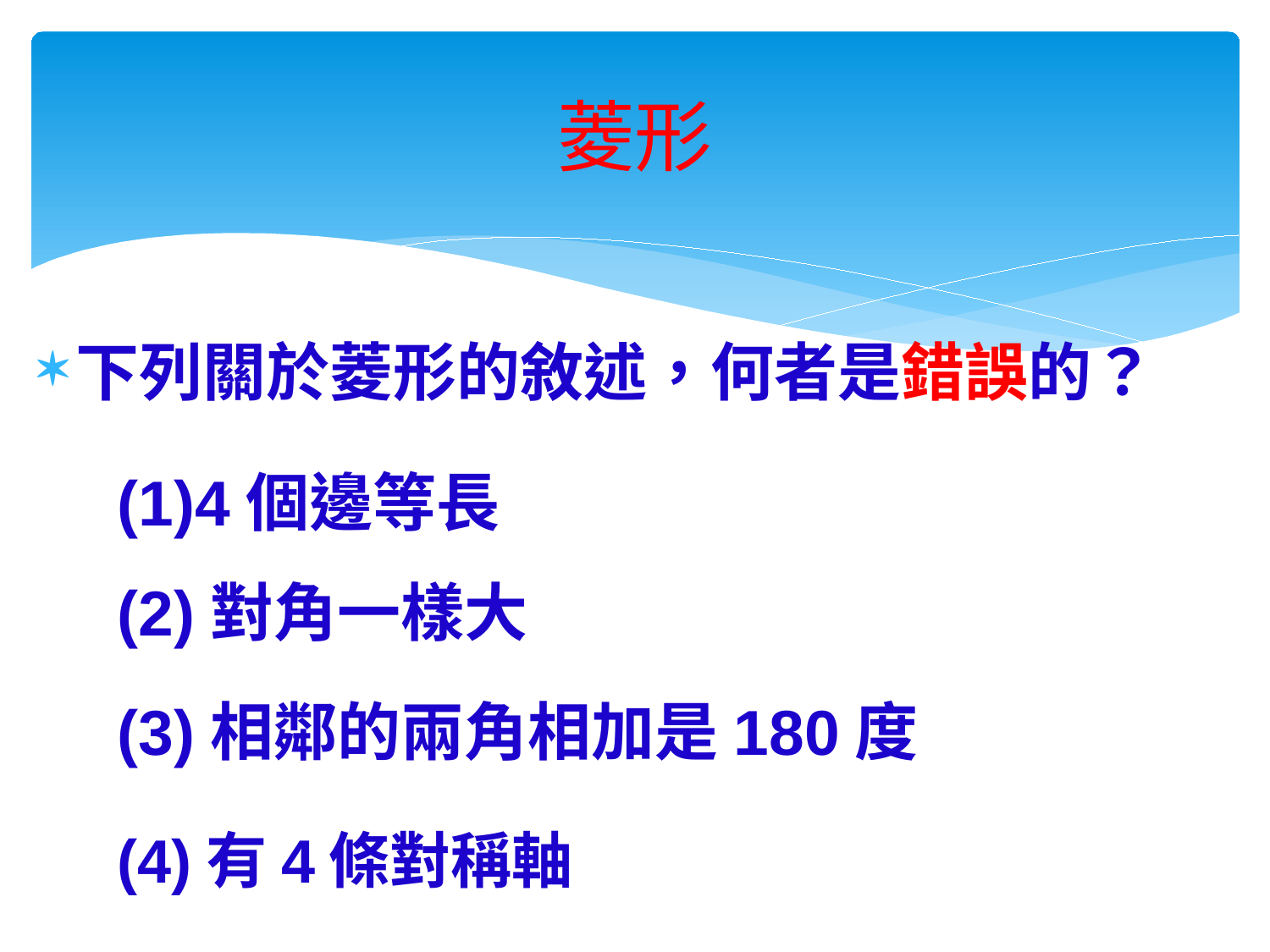

# 菱形
下列關於菱形的敘述，何者是錯誤的？
(1)4個邊等長
(2)對角一樣大
(3)相鄰的兩角相加是180度
(4)有4條對稱軸